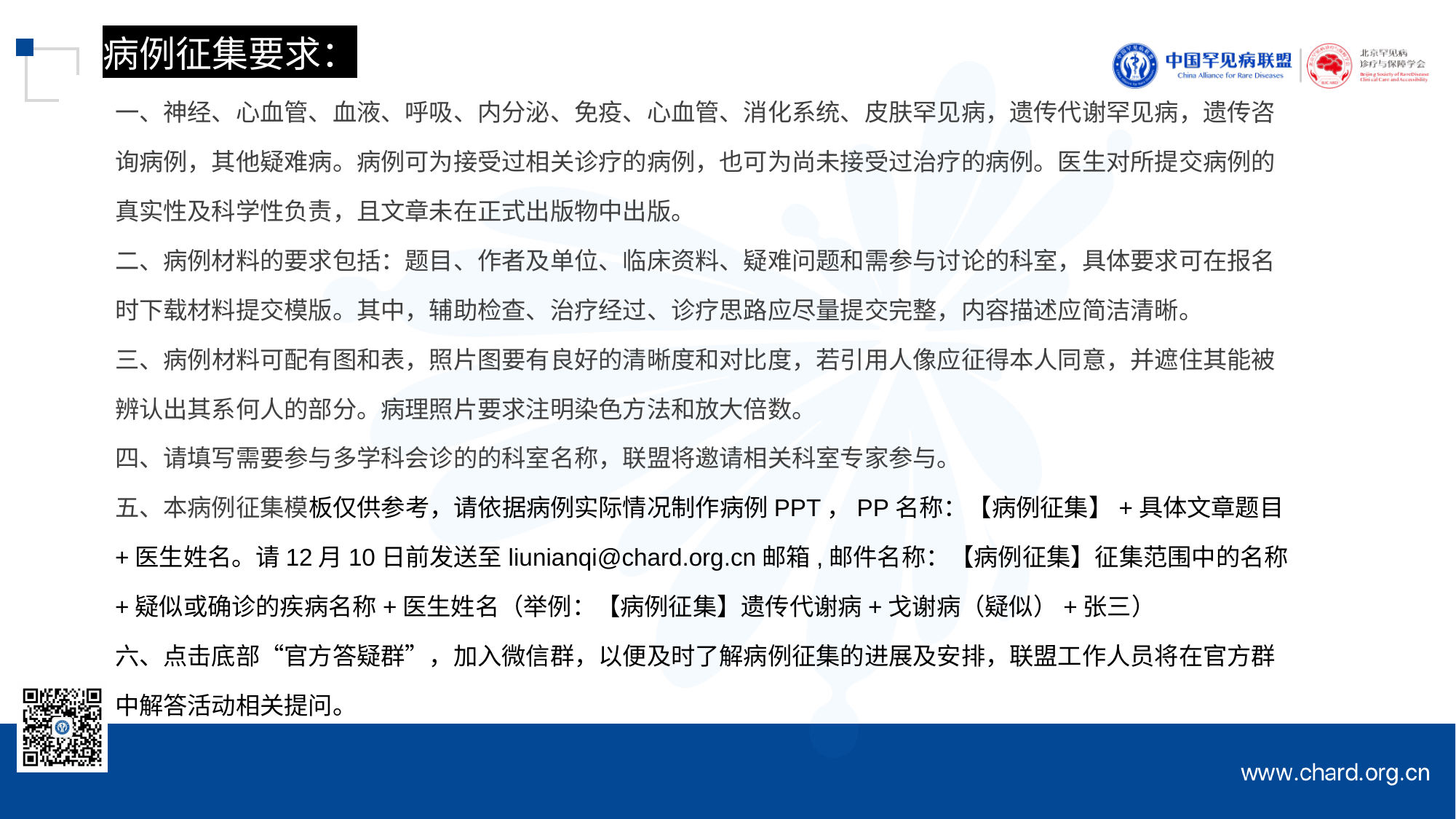

病例征集要求：
一、神经、心血管、血液、呼吸、内分泌、免疫、心血管、消化系统、皮肤罕见病，遗传代谢罕见病，遗传咨询病例，其他疑难病。病例可为接受过相关诊疗的病例，也可为尚未接受过治疗的病例。医生对所提交病例的真实性及科学性负责，且文章未在正式出版物中出版。
二、病例材料的要求包括：题目、作者及单位、临床资料、疑难问题和需参与讨论的科室，具体要求可在报名时下载材料提交模版。其中，辅助检查、治疗经过、诊疗思路应尽量提交完整，内容描述应简洁清晰。
三、病例材料可配有图和表，照片图要有良好的清晰度和对比度，若引用人像应征得本人同意，并遮住其能被辨认出其系何人的部分。病理照片要求注明染色方法和放大倍数。
四、请填写需要参与多学科会诊的的科室名称，联盟将邀请相关科室专家参与。
五、本病例征集模板仅供参考，请依据病例实际情况制作病例PPT，PP名称：【病例征集】+具体文章题目+医生姓名。请12月10日前发送至liunianqi@chard.org.cn邮箱,邮件名称：【病例征集】征集范围中的名称+疑似或确诊的疾病名称+医生姓名（举例：【病例征集】遗传代谢病+戈谢病（疑似）+张三）
六、点击底部“官方答疑群”，加入微信群，以便及时了解病例征集的进展及安排，联盟工作人员将在官方群中解答活动相关提问。